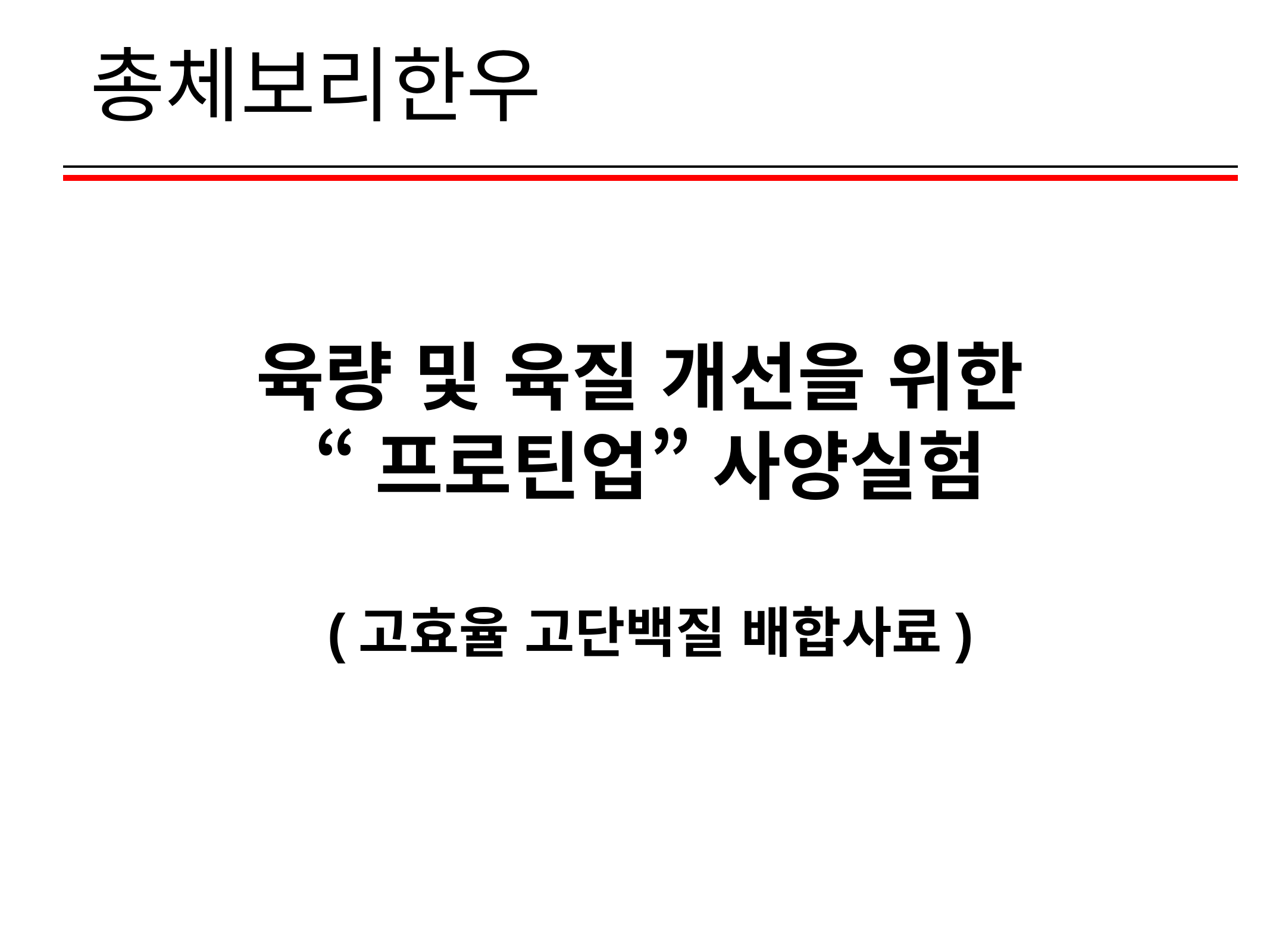

총체보리한우

육량 및 육질 개선을 위한
“프로틴업” 사양실험

(고효율 고단백질 배합사료)